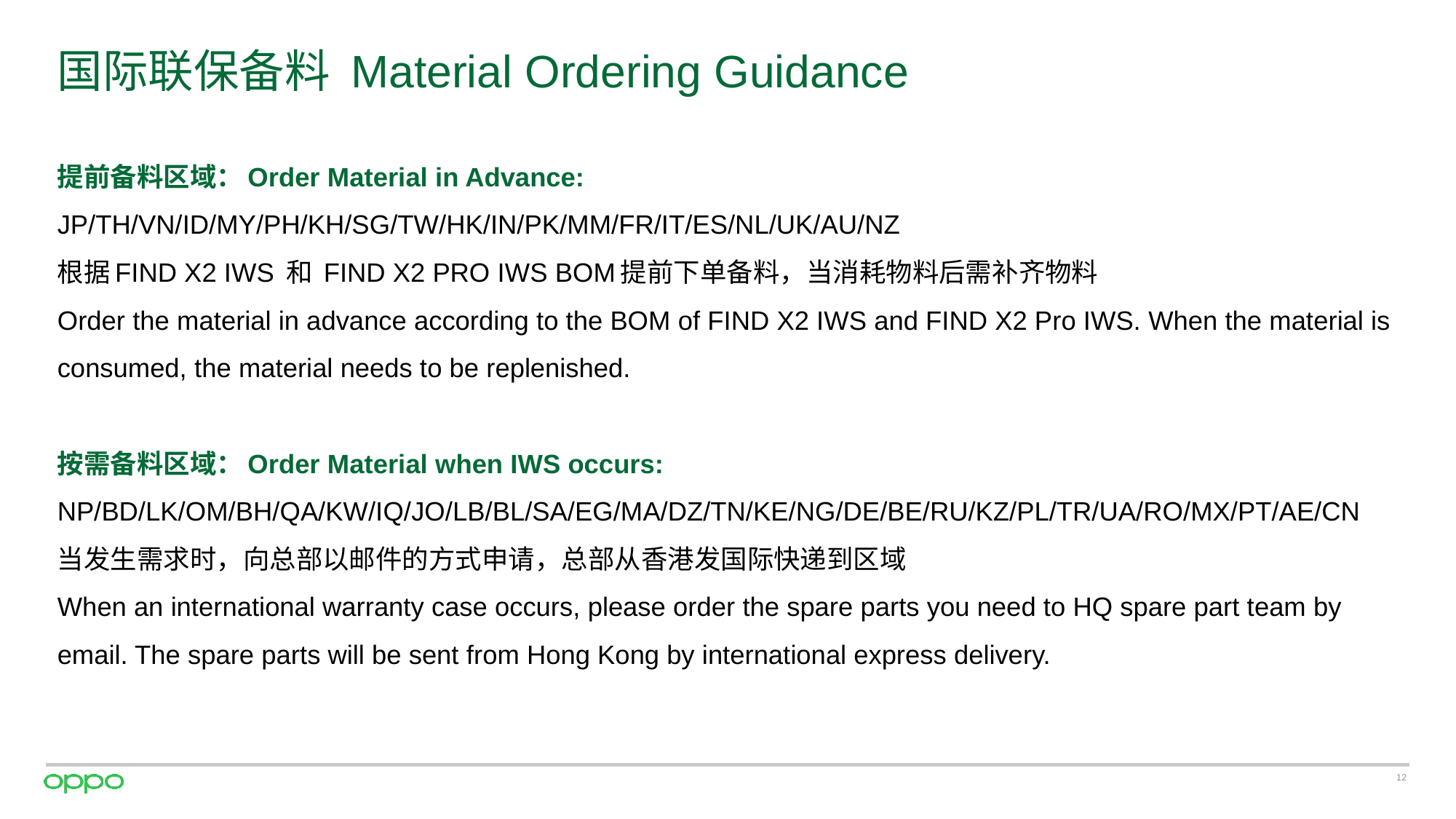

# 国际联保备料 Material Ordering Guidance
提前备料区域：Order Material in Advance:
JP/TH/VN/ID/MY/PH/KH/SG/TW/HK/IN/PK/MM/FR/IT/ES/NL/UK/AU/NZ
根据FIND X2 IWS 和 FIND X2 PRO IWS BOM提前下单备料，当消耗物料后需补齐物料
Order the material in advance according to the BOM of FIND X2 IWS and FIND X2 Pro IWS. When the material is consumed, the material needs to be replenished.

按需备料区域：Order Material when IWS occurs:
NP/BD/LK/OM/BH/QA/KW/IQ/JO/LB/BL/SA/EG/MA/DZ/TN/KE/NG/DE/BE/RU/KZ/PL/TR/UA/RO/MX/PT/AE/CN
当发生需求时，向总部以邮件的方式申请，总部从香港发国际快递到区域
When an international warranty case occurs, please order the spare parts you need to HQ spare part team by email. The spare parts will be sent from Hong Kong by international express delivery.